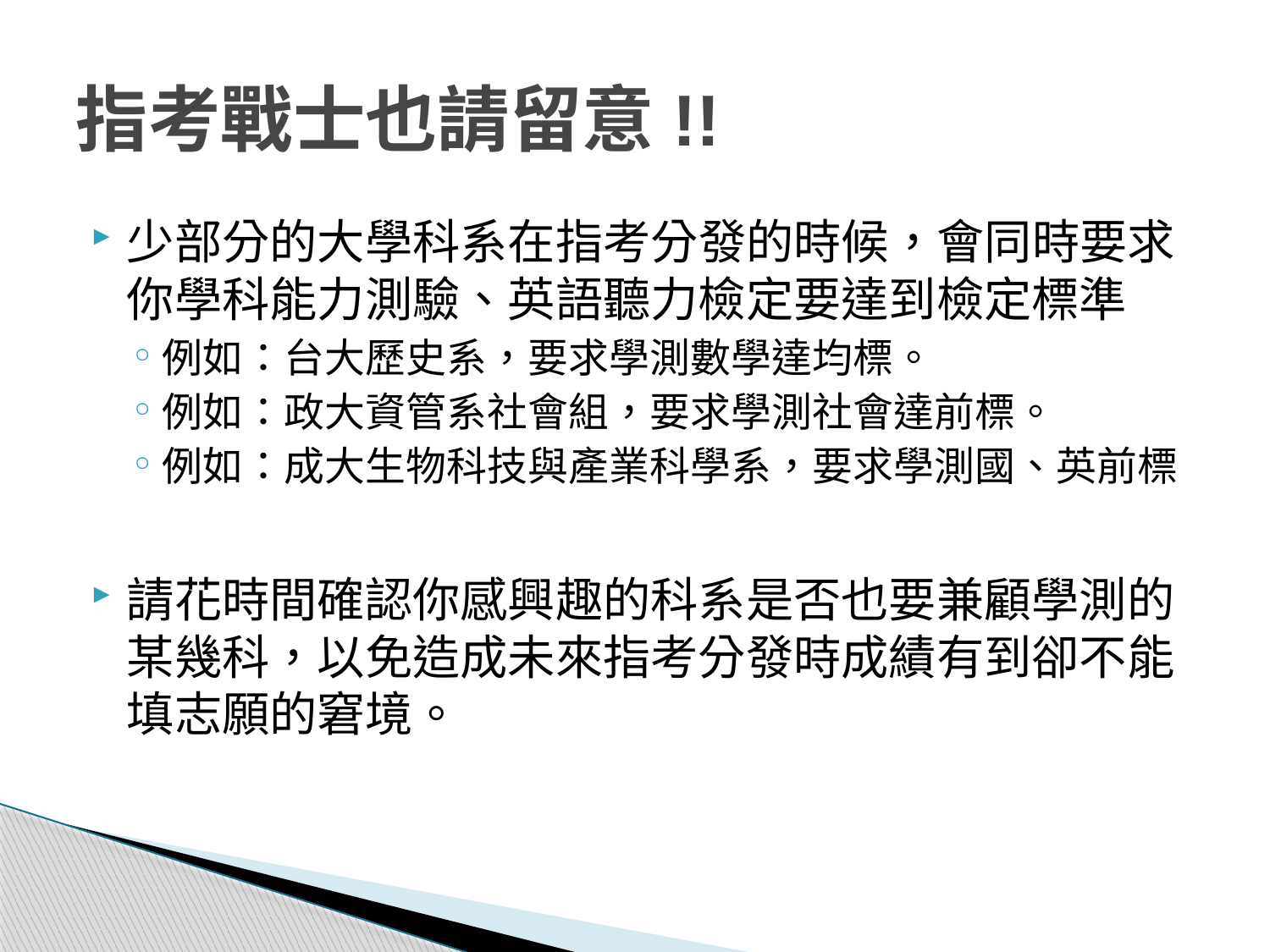

# 指考戰士也請留意!!
少部分的大學科系在指考分發的時候，會同時要求你學科能力測驗、英語聽力檢定要達到檢定標準
例如：台大歷史系，要求學測數學達均標。
例如：政大資管系社會組，要求學測社會達前標。
例如：成大生物科技與產業科學系，要求學測國、英前標

請花時間確認你感興趣的科系是否也要兼顧學測的某幾科，以免造成未來指考分發時成績有到卻不能填志願的窘境。